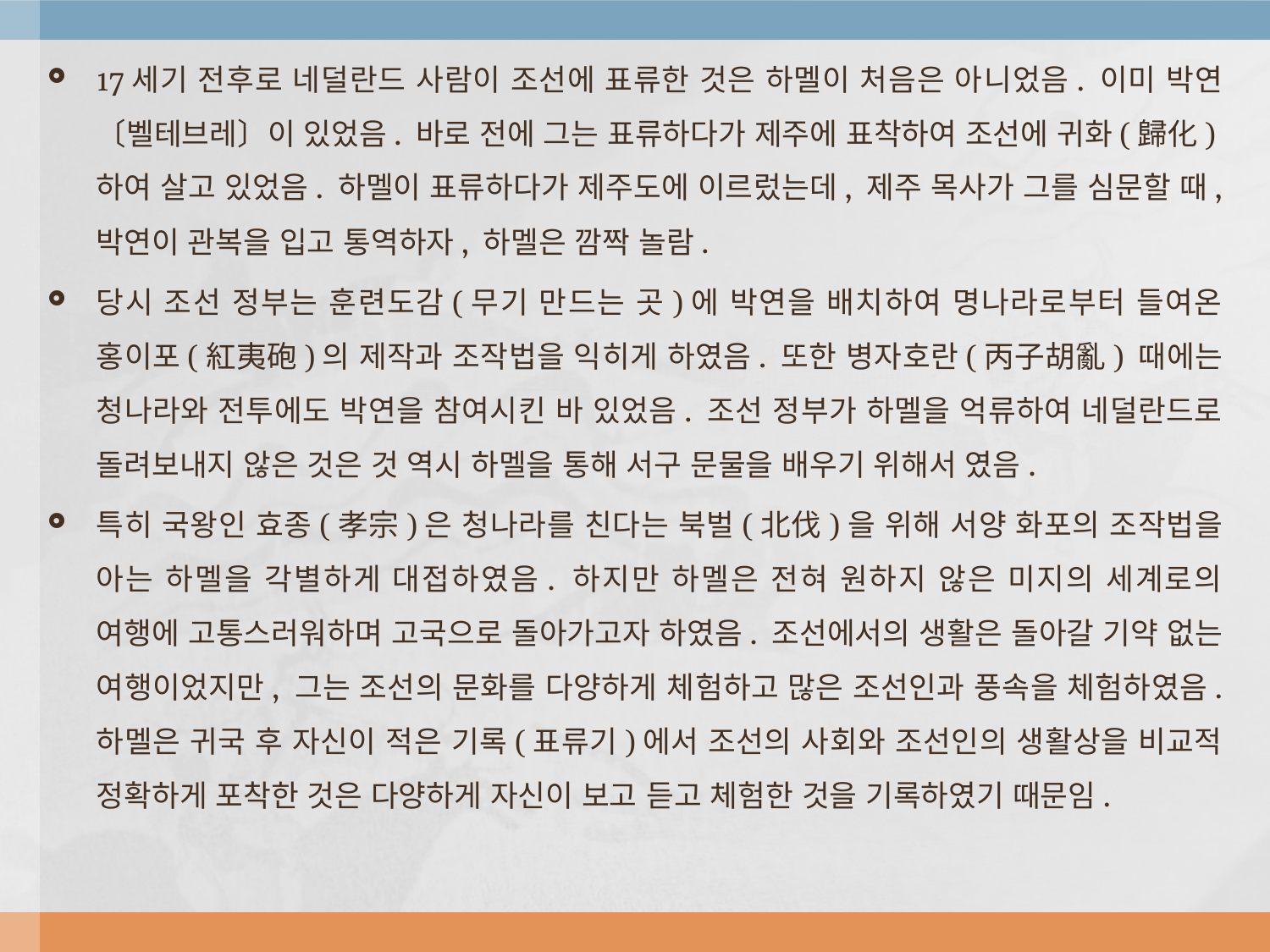

17세기 전후로 네덜란드 사람이 조선에 표류한 것은 하멜이 처음은 아니었음. 이미 박연〔벨테브레〕이 있었음. 바로 전에 그는 표류하다가 제주에 표착하여 조선에 귀화(歸化)하여 살고 있었음. 하멜이 표류하다가 제주도에 이르렀는데, 제주 목사가 그를 심문할 때, 박연이 관복을 입고 통역하자, 하멜은 깜짝 놀람.
당시 조선 정부는 훈련도감(무기 만드는 곳)에 박연을 배치하여 명나라로부터 들여온 홍이포(紅夷砲)의 제작과 조작법을 익히게 하였음. 또한 병자호란(丙子胡亂) 때에는 청나라와 전투에도 박연을 참여시킨 바 있었음. 조선 정부가 하멜을 억류하여 네덜란드로 돌려보내지 않은 것은 것 역시 하멜을 통해 서구 문물을 배우기 위해서 였음.
특히 국왕인 효종(孝宗)은 청나라를 친다는 북벌(北伐)을 위해 서양 화포의 조작법을 아는 하멜을 각별하게 대접하였음. 하지만 하멜은 전혀 원하지 않은 미지의 세계로의 여행에 고통스러워하며 고국으로 돌아가고자 하였음. 조선에서의 생활은 돌아갈 기약 없는 여행이었지만, 그는 조선의 문화를 다양하게 체험하고 많은 조선인과 풍속을 체험하였음. 하멜은 귀국 후 자신이 적은 기록(표류기)에서 조선의 사회와 조선인의 생활상을 비교적 정확하게 포착한 것은 다양하게 자신이 보고 듣고 체험한 것을 기록하였기 때문임.